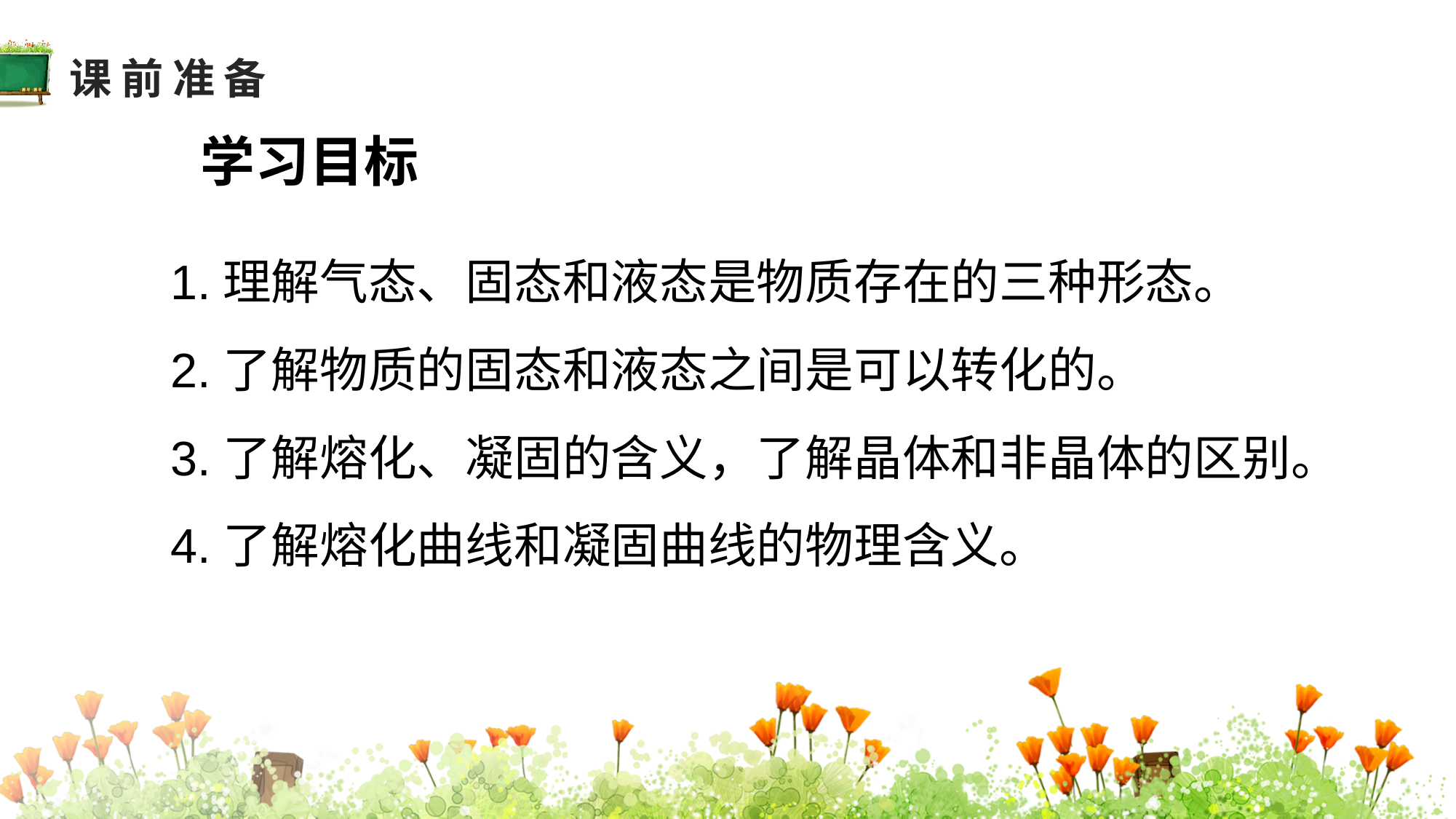

课前准备
学习目标
1.理解气态、固态和液态是物质存在的三种形态。
教学分析
2.了解物质的固态和液态之间是可以转化的。
3.了解熔化、凝固的含义，了解晶体和非晶体的区别。
4.了解熔化曲线和凝固曲线的物理含义。